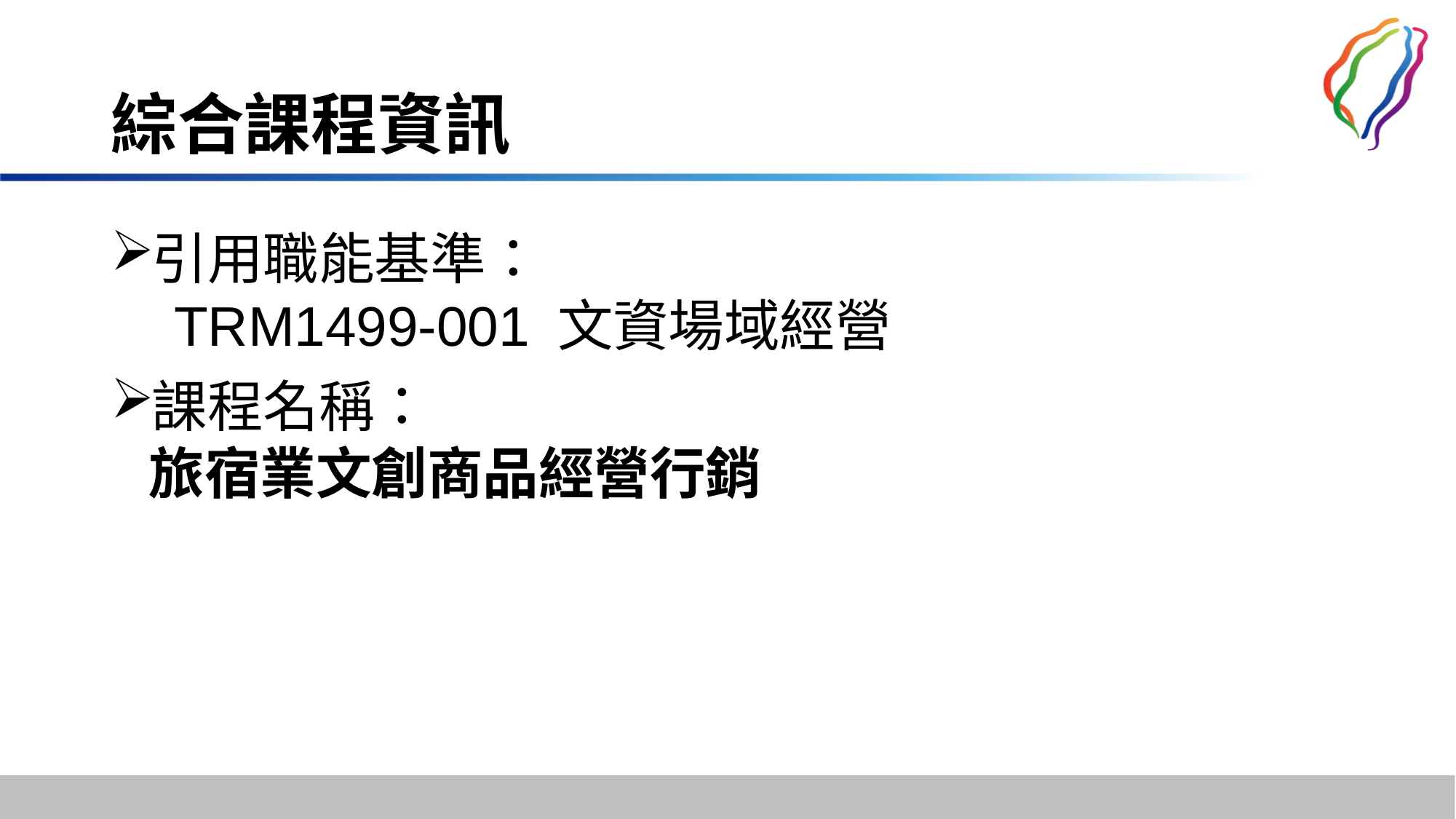

# 綜合課程資訊
引用職能基準：
 TRM1499-001 文資場域經營
課程名稱：
旅宿業文創商品經營行銷